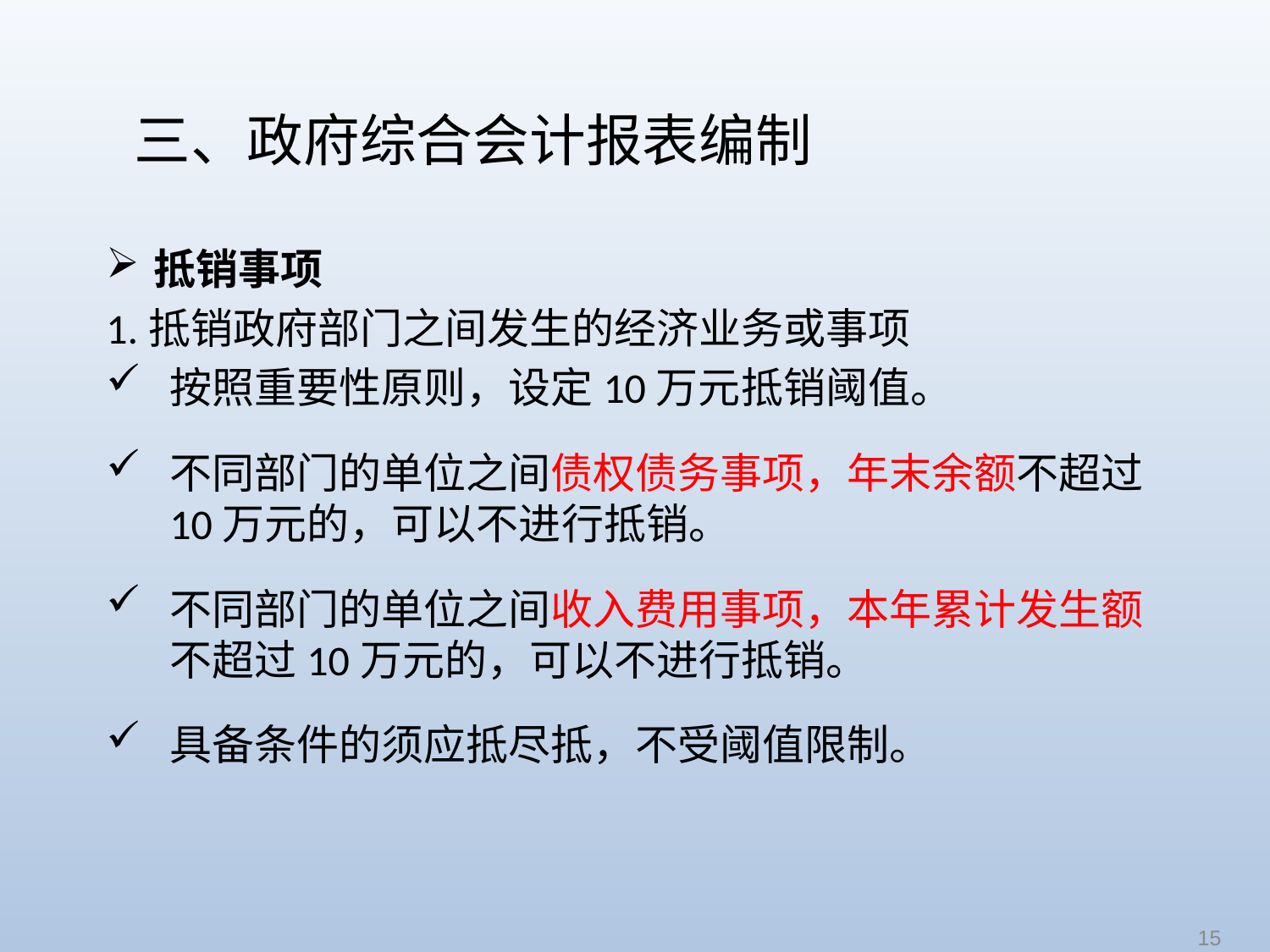

# 三、政府综合会计报表编制
抵销事项
1.抵销政府部门之间发生的经济业务或事项
按照重要性原则，设定10万元抵销阈值。

不同部门的单位之间债权债务事项，年末余额不超过10万元的，可以不进行抵销。

不同部门的单位之间收入费用事项，本年累计发生额不超过10万元的，可以不进行抵销。

具备条件的须应抵尽抵，不受阈值限制。
15